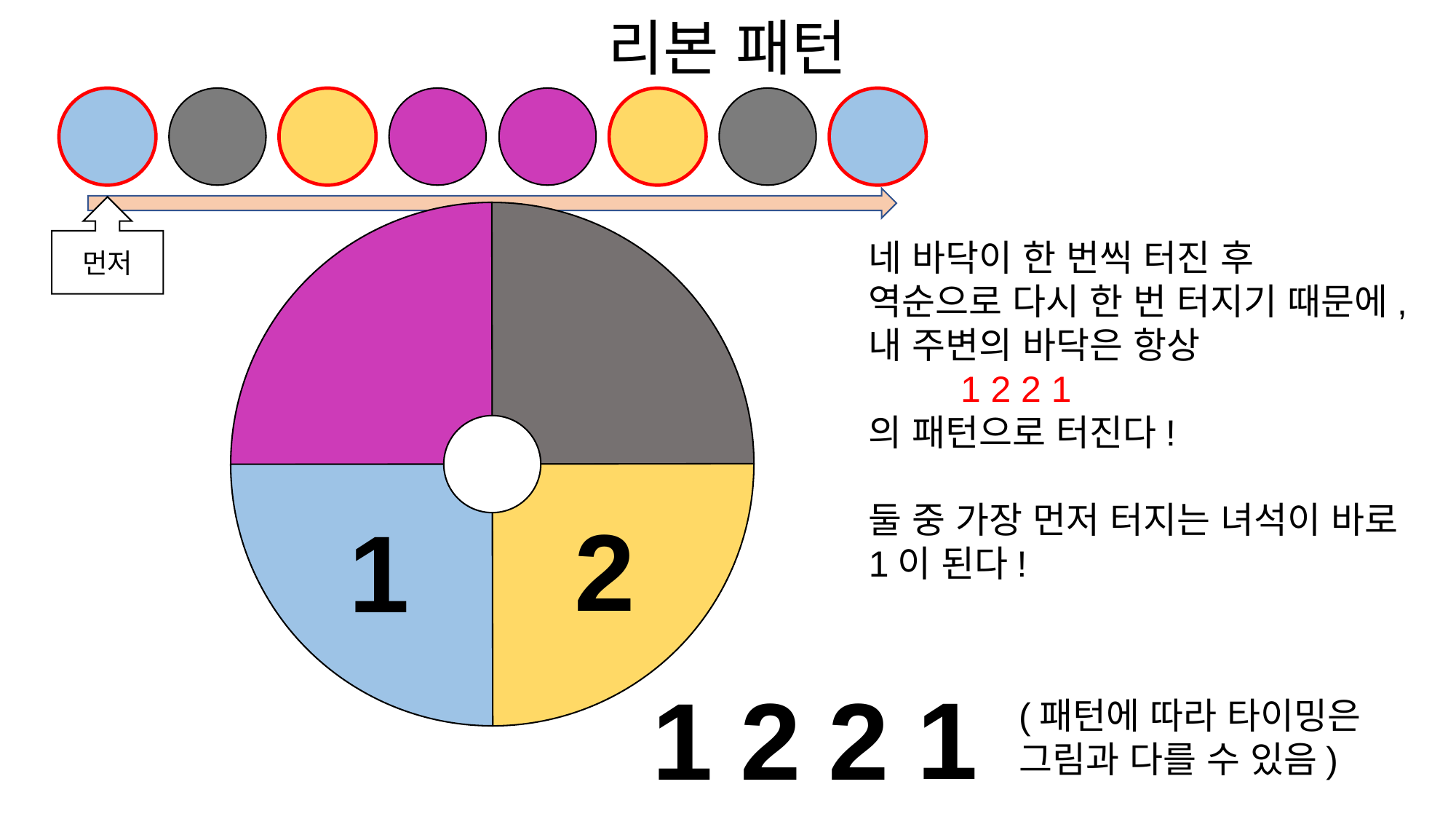

리본 패턴

먼저

네 바닥이 한 번씩 터진 후
역순으로 다시 한 번 터지기 때문에,
내 주변의 바닥은 항상
         1 2 2 1
의 패턴으로 터진다!

둘 중 가장 먼저 터지는 녀석이 바로
1이 된다!

2
1
1
2
2
1
(패턴에 따라 타이밍은
그림과 다를 수 있음)